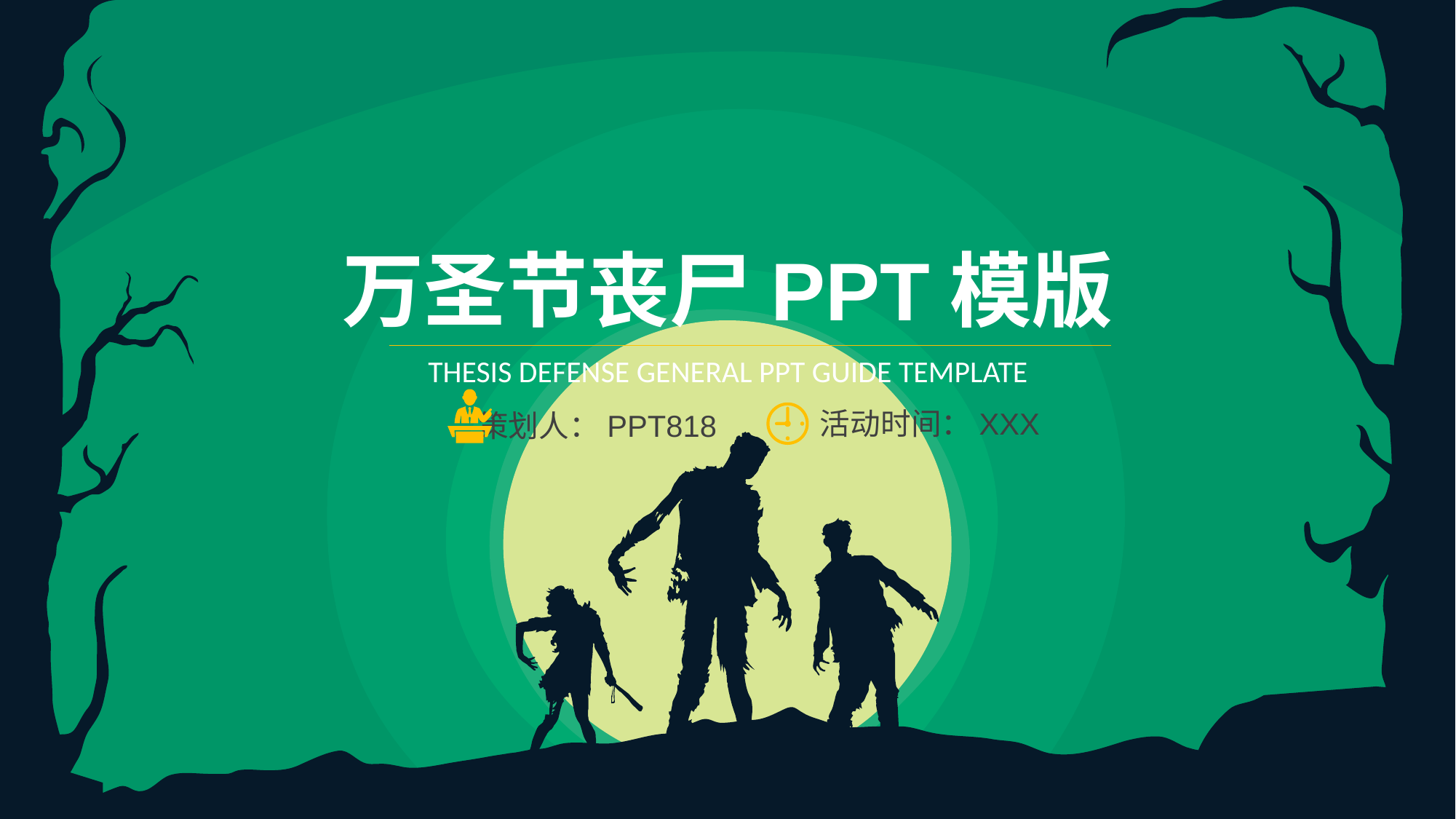

万圣节丧尸PPT模版
THESIS DEFENSE GENERAL PPT GUIDE TEMPLATE

活动时间：XXX
策划人：PPT818